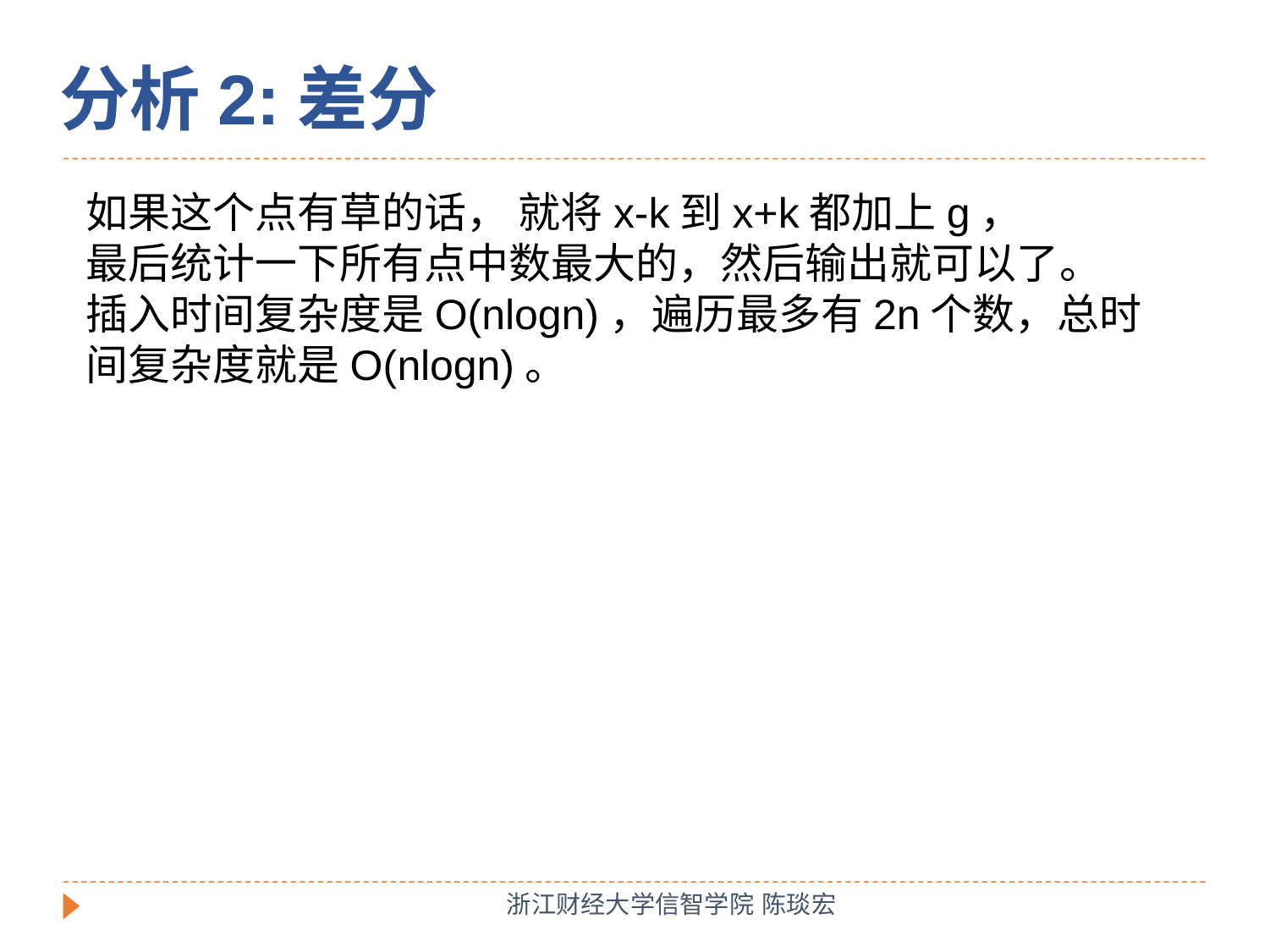

分析2:差分
如果这个点有草的话， 就将x-k到x+k都加上g，
最后统计一下所有点中数最大的，然后输出就可以了。
插入时间复杂度是O(nlogn)，遍历最多有2n个数，总时间复杂度就是O(nlogn)。
浙江财经大学信智学院 陈琰宏
117